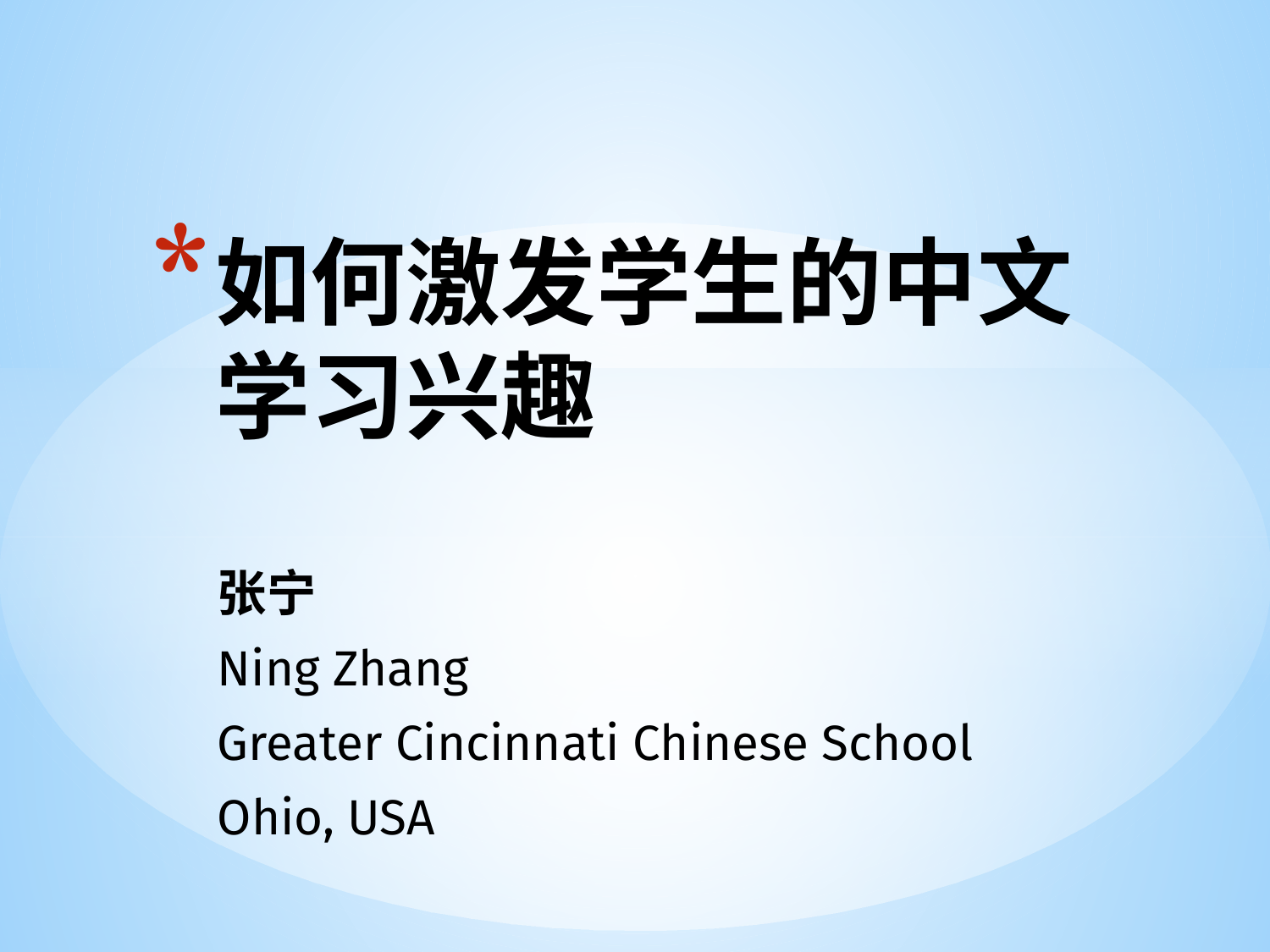

# 如何激发学生的中文学习兴趣
张宁
Ning Zhang
Greater Cincinnati Chinese School
Ohio, USA